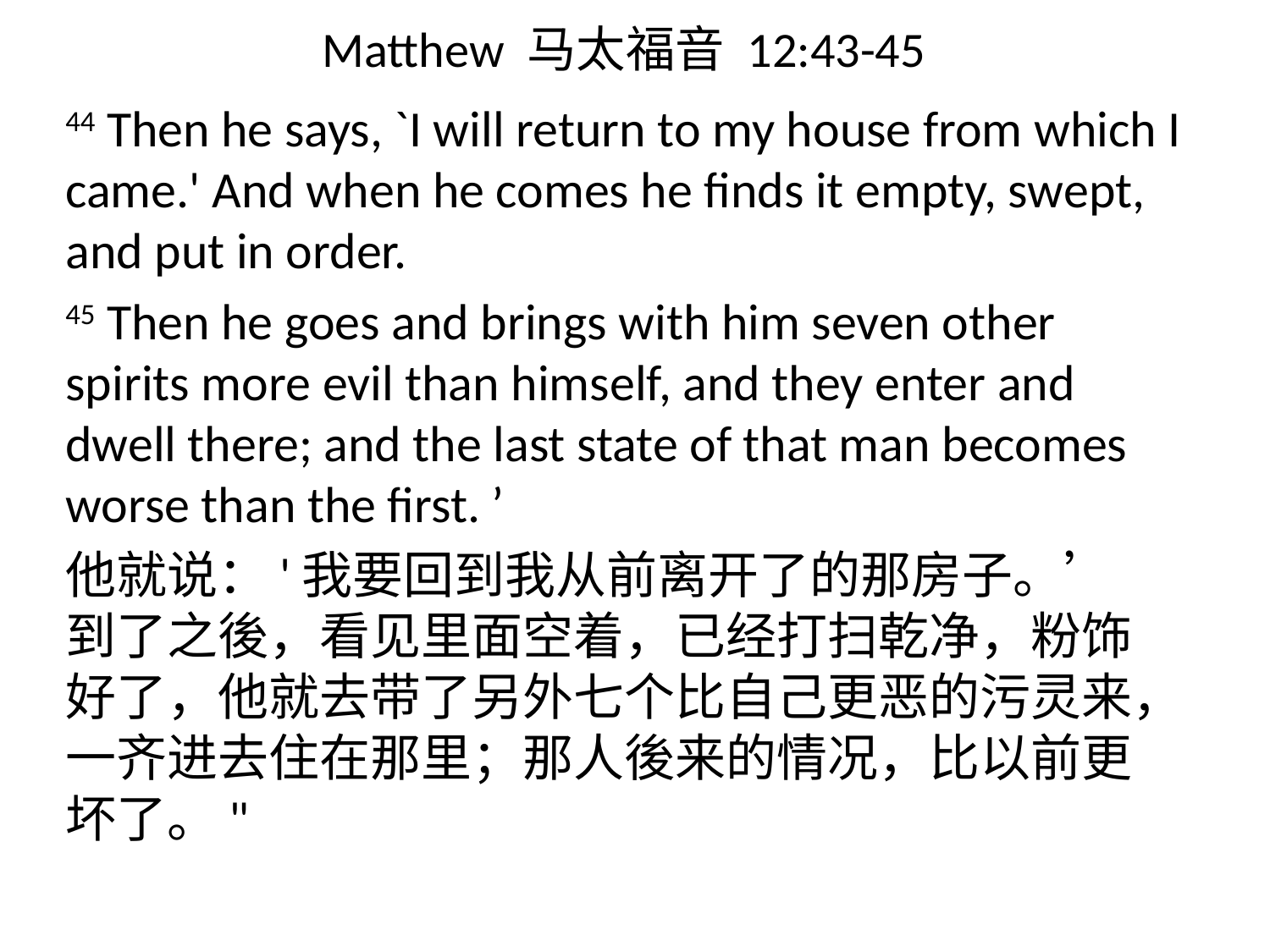

# Matthew 马太福音 12:43-45
44 Then he says, `I will return to my house from which I came.' And when he comes he finds it empty, swept, and put in order.
45 Then he goes and brings with him seven other spirits more evil than himself, and they enter and dwell there; and the last state of that man becomes worse than the first. ’
他就说：'我要回到我从前离开了的那房子。’  到了之後，看见里面空着，已经打扫乾净，粉饰好了，他就去带了另外七个比自己更恶的污灵来，一齐进去住在那里；那人後来的情况，比以前更坏了。"